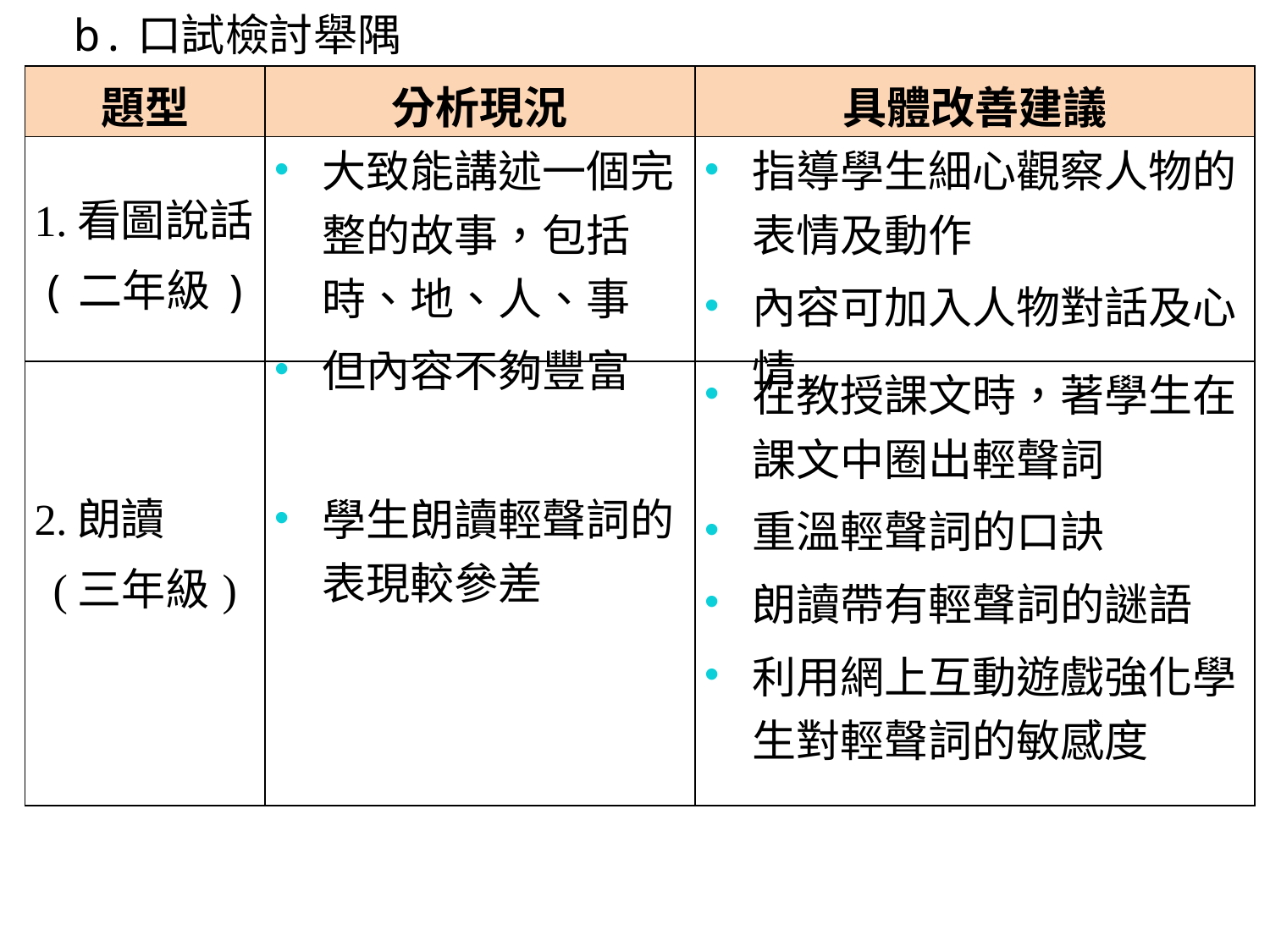

b.口試檢討舉隅
| 題型 | 分析現況 | 具體改善建議 |
| --- | --- | --- |
| 1.看圖說話 (二年級) | 大致能講述一個完整的故事，包括時、地、人、事 但內容不夠豐富 | 指導學生細心觀察人物的表情及動作 內容可加入人物對話及心情 |
| 2.朗讀 (三年級) | 學生朗讀輕聲詞的表現較參差 | 在教授課文時，著學生在課文中圈出輕聲詞 重溫輕聲詞的口訣 朗讀帶有輕聲詞的謎語 利用網上互動遊戲強化學生對輕聲詞的敏感度 |